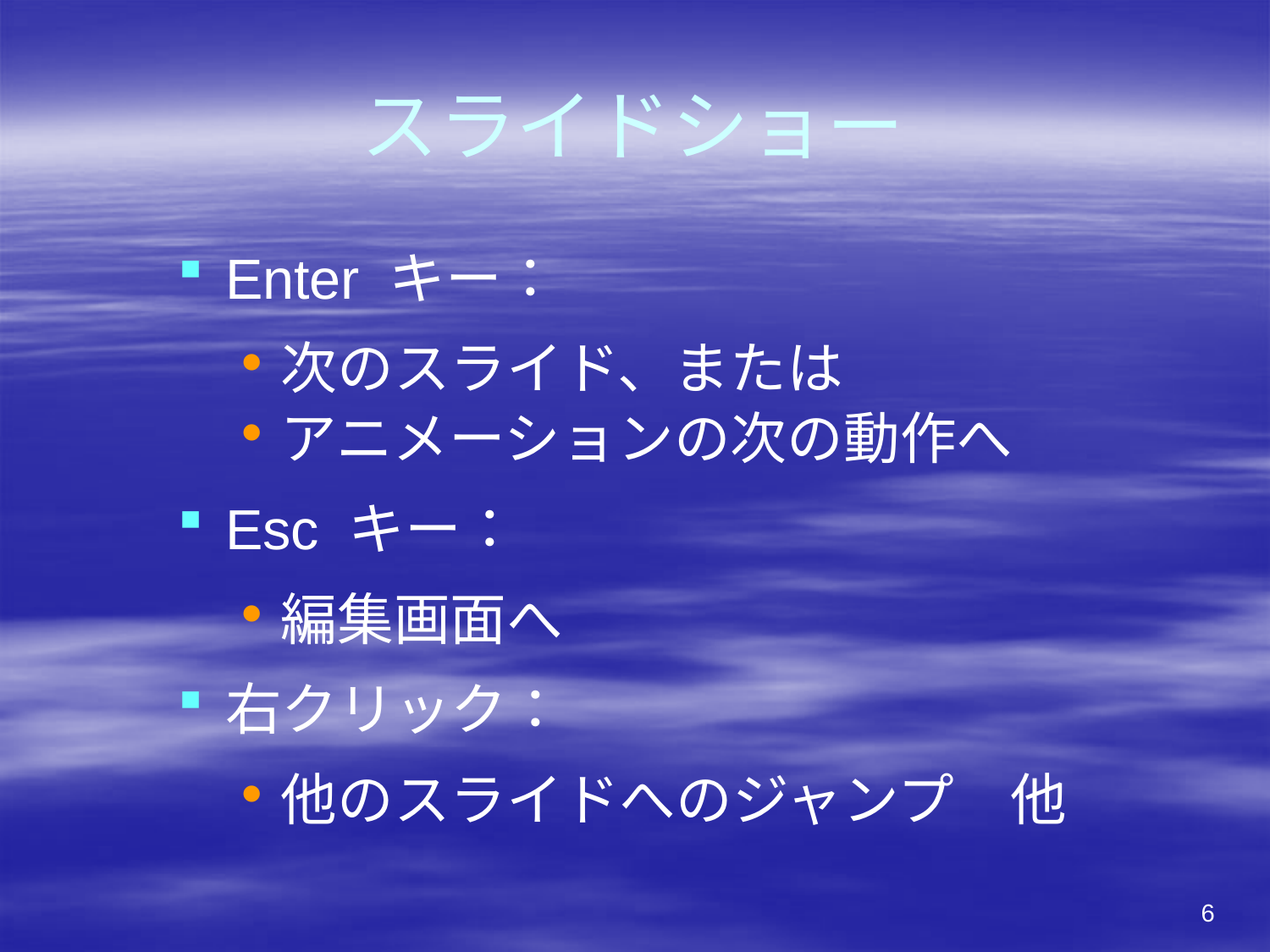

# スライドショー
Enter キー：
次のスライド、または
アニメーションの次の動作へ
Esc キー：
編集画面へ
右クリック：
他のスライドへのジャンプ　他
6